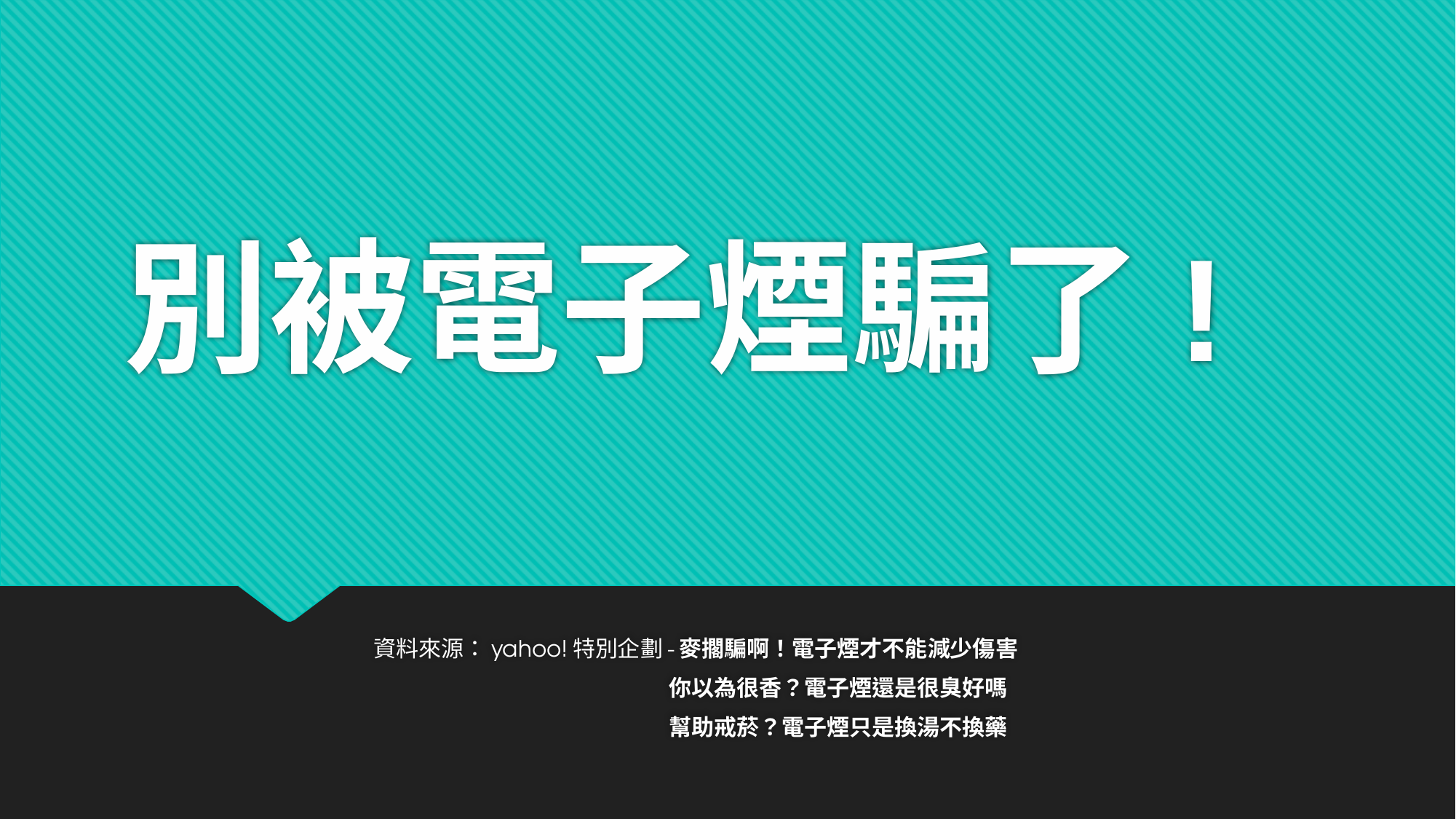

# 別被電子煙騙了!
資料來源：yahoo!特別企劃-麥擱騙啊！電子煙才不能減少傷害
                                                         你以為很香？電子煙還是很臭好嗎
                                                         幫助戒菸？電子煙只是換湯不換藥